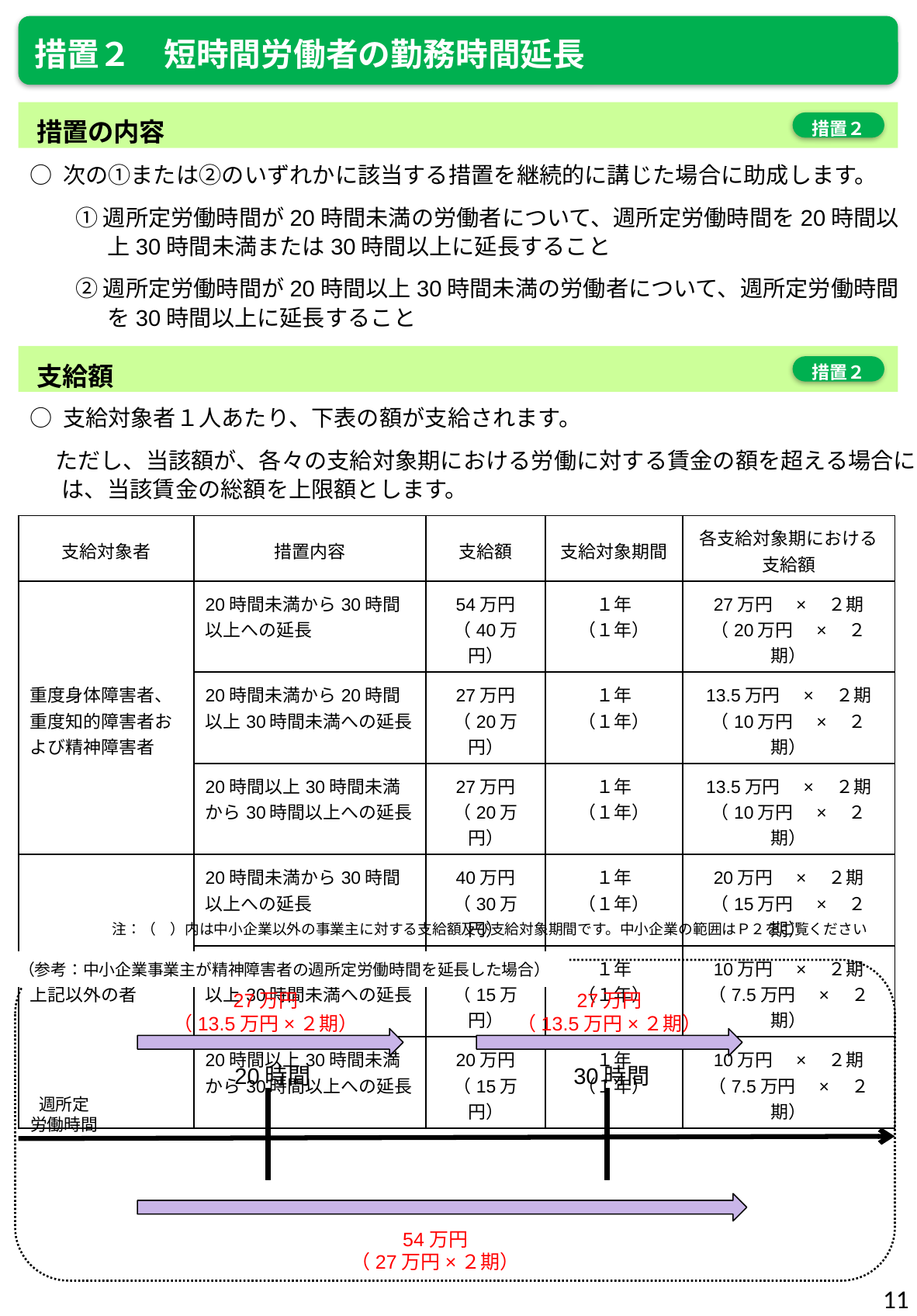

措置２　短時間労働者の勤務時間延長
措置の内容
措置２
○ 次の①または②のいずれかに該当する措置を継続的に講じた場合に助成します。

　　① 週所定労働時間が20時間未満の労働者について、週所定労働時間を20時間以上30時間未満または30時間以上に延長すること

　　② 週所定労働時間が20時間以上30時間未満の労働者について、週所定労働時間を30時間以上に延長すること

支給額
措置２
○ 支給対象者１人あたり、下表の額が支給されます。

    ただし、当該額が、各々の支給対象期における労働に対する賃金の額を超える場合には、当該賃金の総額を上限額とします。
| 支給対象者 | 措置内容 | 支給額 | 支給対象期間 | 各支給対象期における支給額 |
| --- | --- | --- | --- | --- |
| 重度身体障害者、重度知的障害者および精神障害者 | 20時間未満から30時間以上への延長 | 54万円 （40万円） | １年 （１年） | 27万円　×　２期 （20万円　×　２期） |
|  | 20時間未満から20時間以上30時間未満への延長 | 27万円 （20万円） | １年 （１年） | 13.5万円　×　２期 （10万円　×　２期） |
|  | 20時間以上30時間未満から30時間以上への延長 | 27万円 （20万円） | １年 （１年） | 13.5万円　×　２期 （10万円　×　２期） |
| 上記以外の者 | 20時間未満から30時間以上への延長 | 40万円 （30万円） | １年 （１年） | 20万円　×　２期 （15万円　×　２期） |
|  | 20時間未満から20時間以上30時間未満への延長 | 20万円 （15万円） | １年 （１年） | 10万円　×　２期 （7.5万円　×　２期） |
|  | 20時間以上30時間未満から30時間以上への延長 | 20万円 （15万円） | １年 （１年） | 10万円　×　２期 （7.5万円　×　２期） |
注：（　）内は中小企業以外の事業主に対する支給額及び支給対象期間です。中小企業の範囲はＰ２をご覧ください

| （参考：中小企業事業主が精神障害者の週所定労働時間を延長した場合） |
| --- |

27万円
（13.5万円×２期）
27万円
（13.5万円×２期）

20時間
30時間
週所定
労働時間

54万円
（27万円×２期）
11